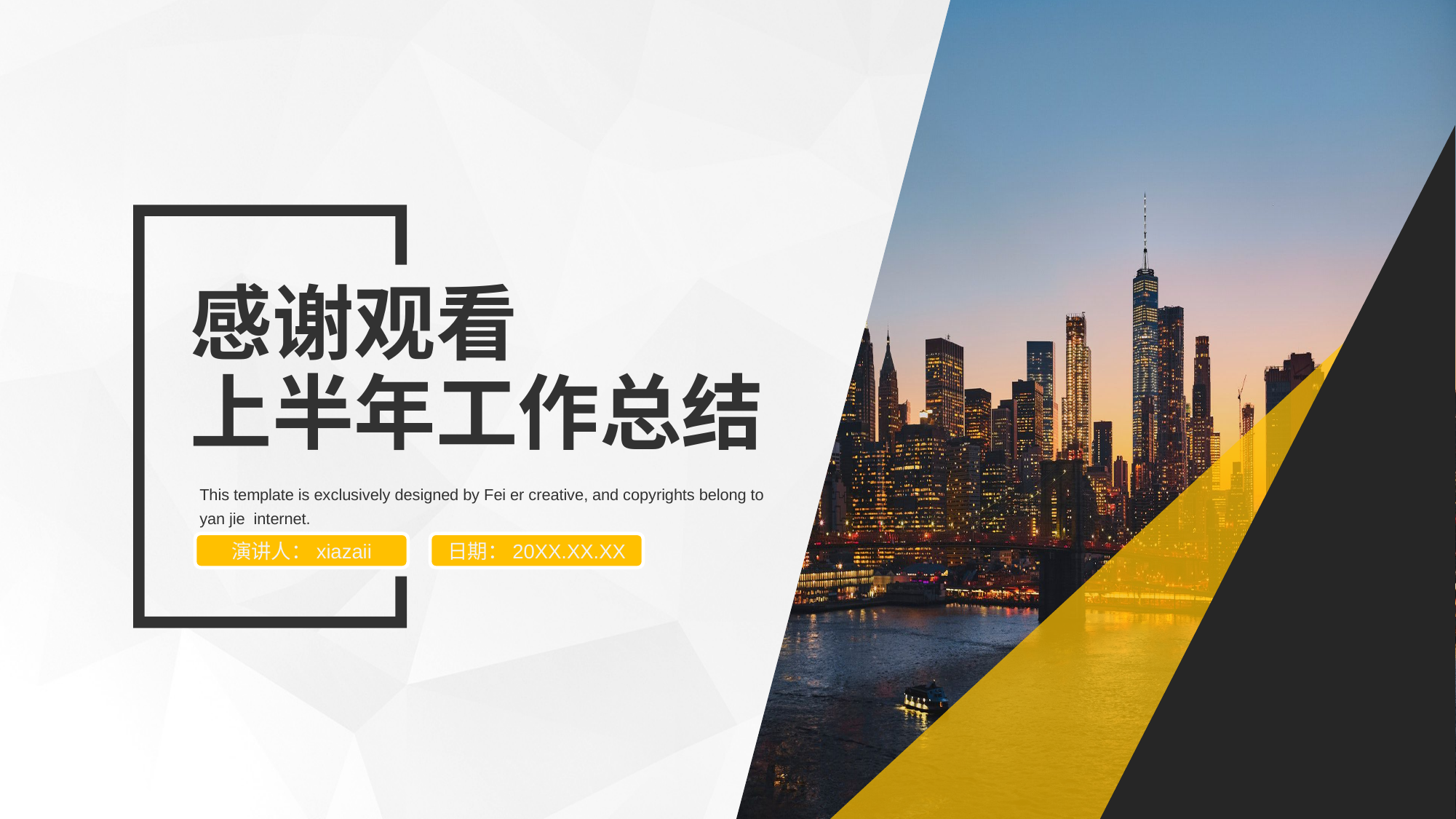

感谢观看
上半年工作总结
This template is exclusively designed by Fei er creative, and copyrights belong to yan jie  internet.
演讲人：xiazaii
日期：20XX.XX.XX